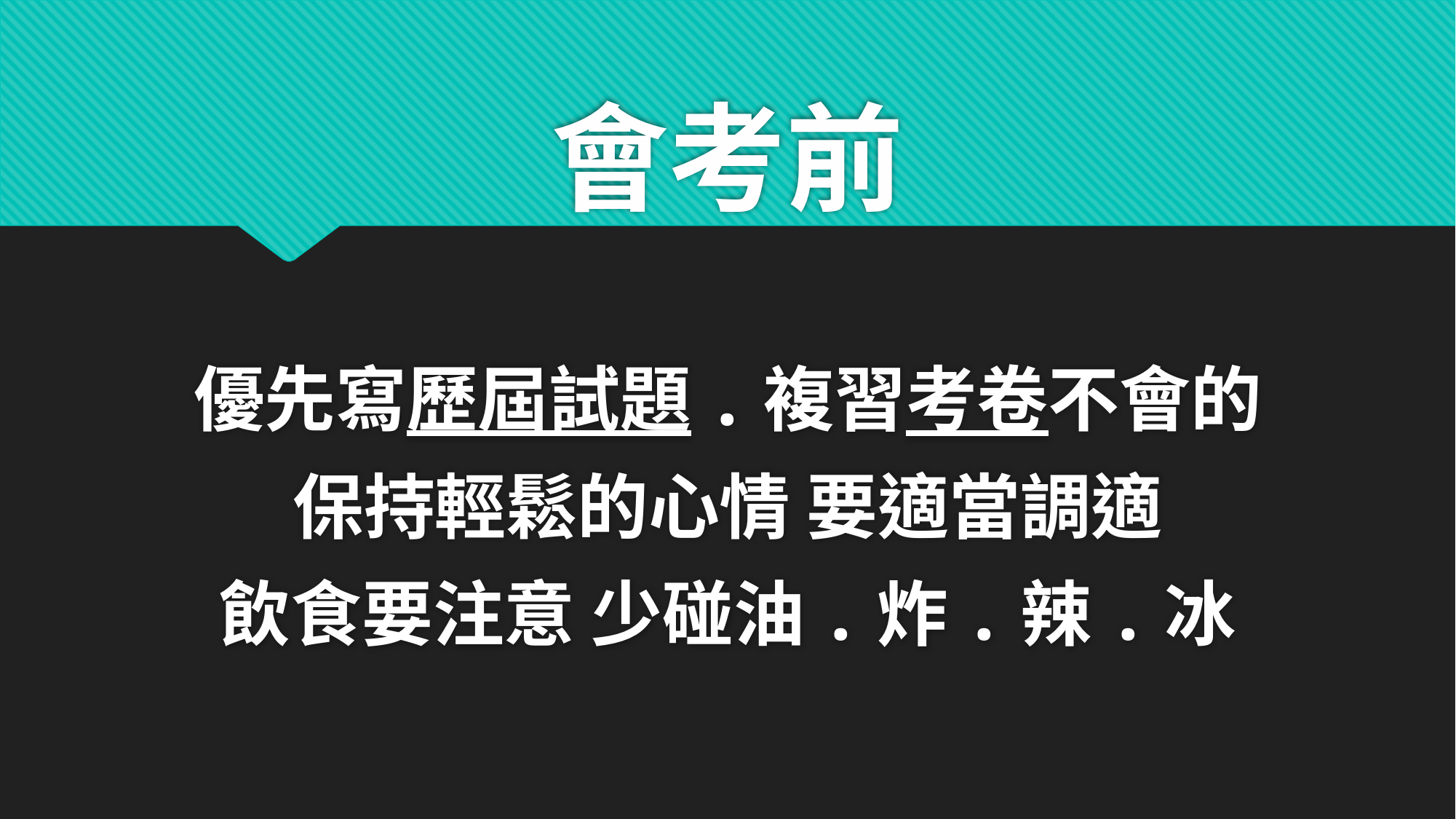

# 會考前
優先寫歷屆試題.複習考卷不會的
保持輕鬆的心情 要適當調適
飲食要注意 少碰油.炸.辣.冰